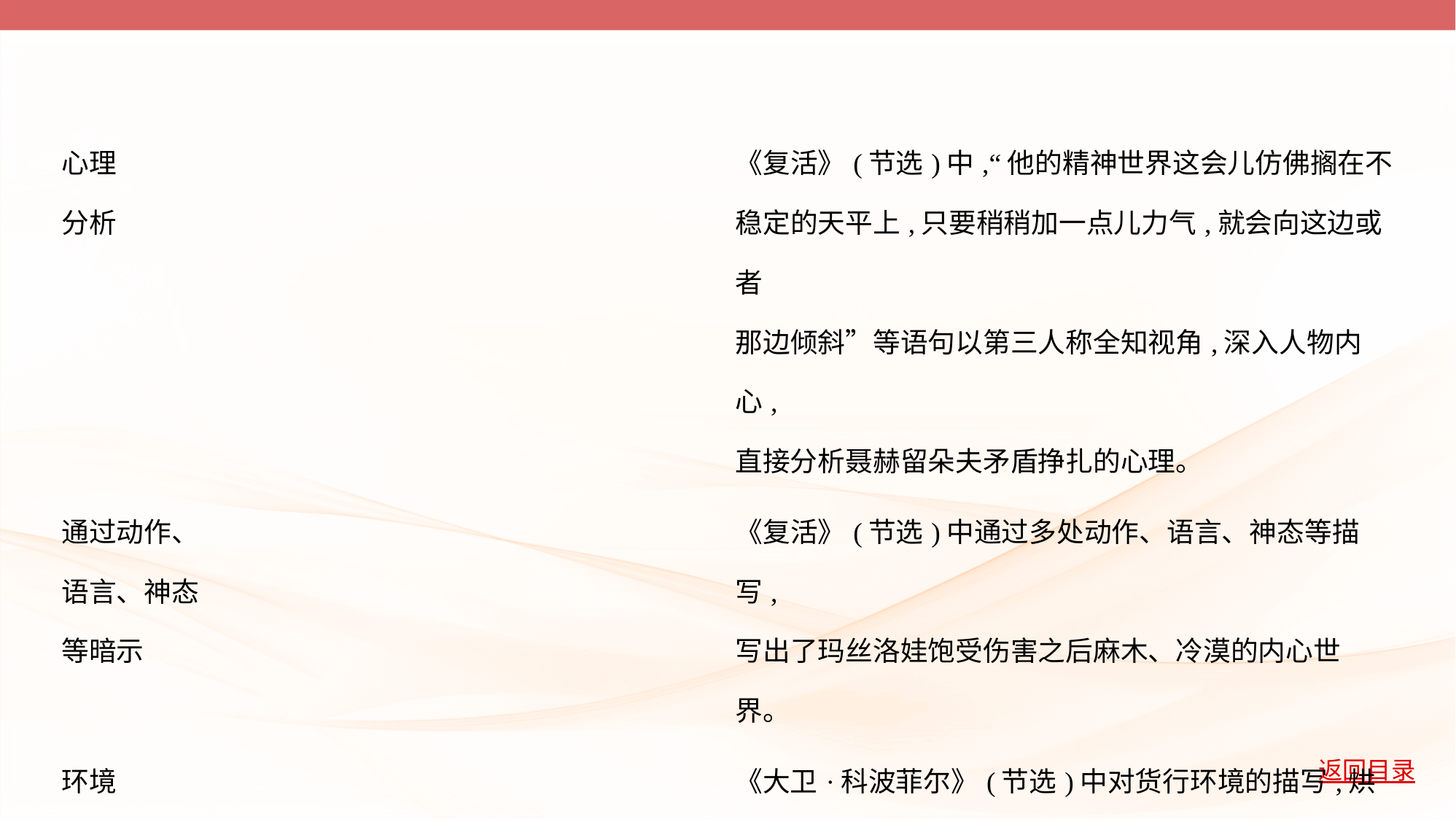

| 心理 分析 | 《复活》(节选)中,“他的精神世界这会儿仿佛搁在不 稳定的天平上,只要稍稍加一点儿力气,就会向这边或者 那边倾斜”等语句以第三人称全知视角,深入人物内心, 直接分析聂赫留朵夫矛盾挣扎的心理。 |
| --- | --- |
| 通过动作、 语言、神态 等暗示 | 《复活》(节选)中通过多处动作、语言、神态等描写, 写出了玛丝洛娃饱受伤害之后麻木、冷漠的内心世 界。 |
| 环境 衬托 | 《大卫·科波菲尔》(节选)中对货行环境的描写,烘托了 人物当时灰暗的心境。《祝福》中最后一段作者写祝 福的场景,来表明“我”对祥林嫂的同情以及对封建礼 教制度的愤恨。 |